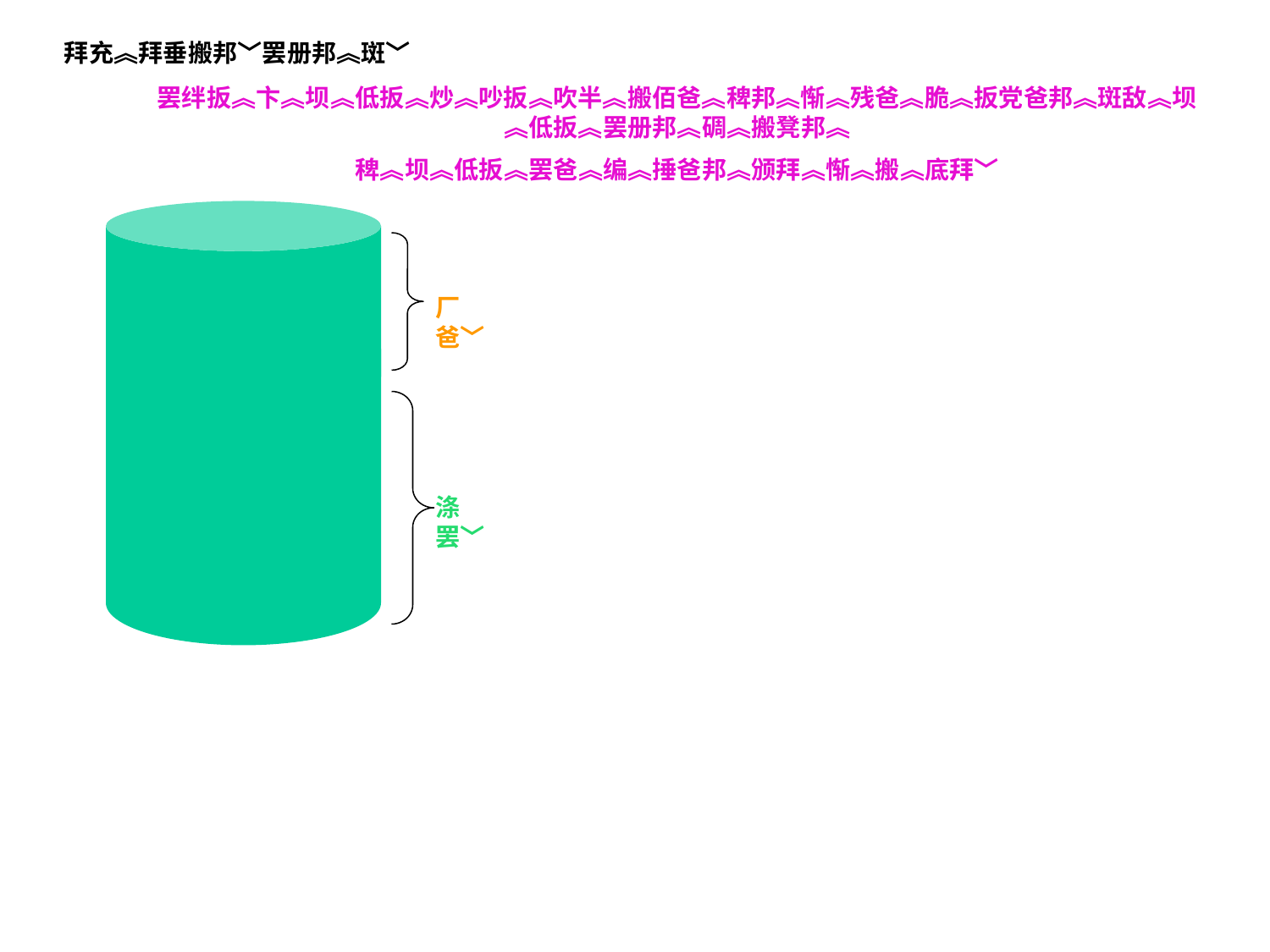

拜充︽拜垂搬邦﹀罢册邦︽斑﹀
罢绊扳︽卞︽坝︽低扳︽炒︽吵扳︽吹半︽搬佰爸︽稗邦︽惭︽残爸︽脆︽扳党爸邦︽斑敌︽坝︽低扳︽罢册邦︽碉︽搬凳邦︽
稗︽坝︽低扳︽罢爸︽编︽捶爸邦︽颁拜︽惭︽搬︽底拜﹀

厂爸﹀

涤罢﹀